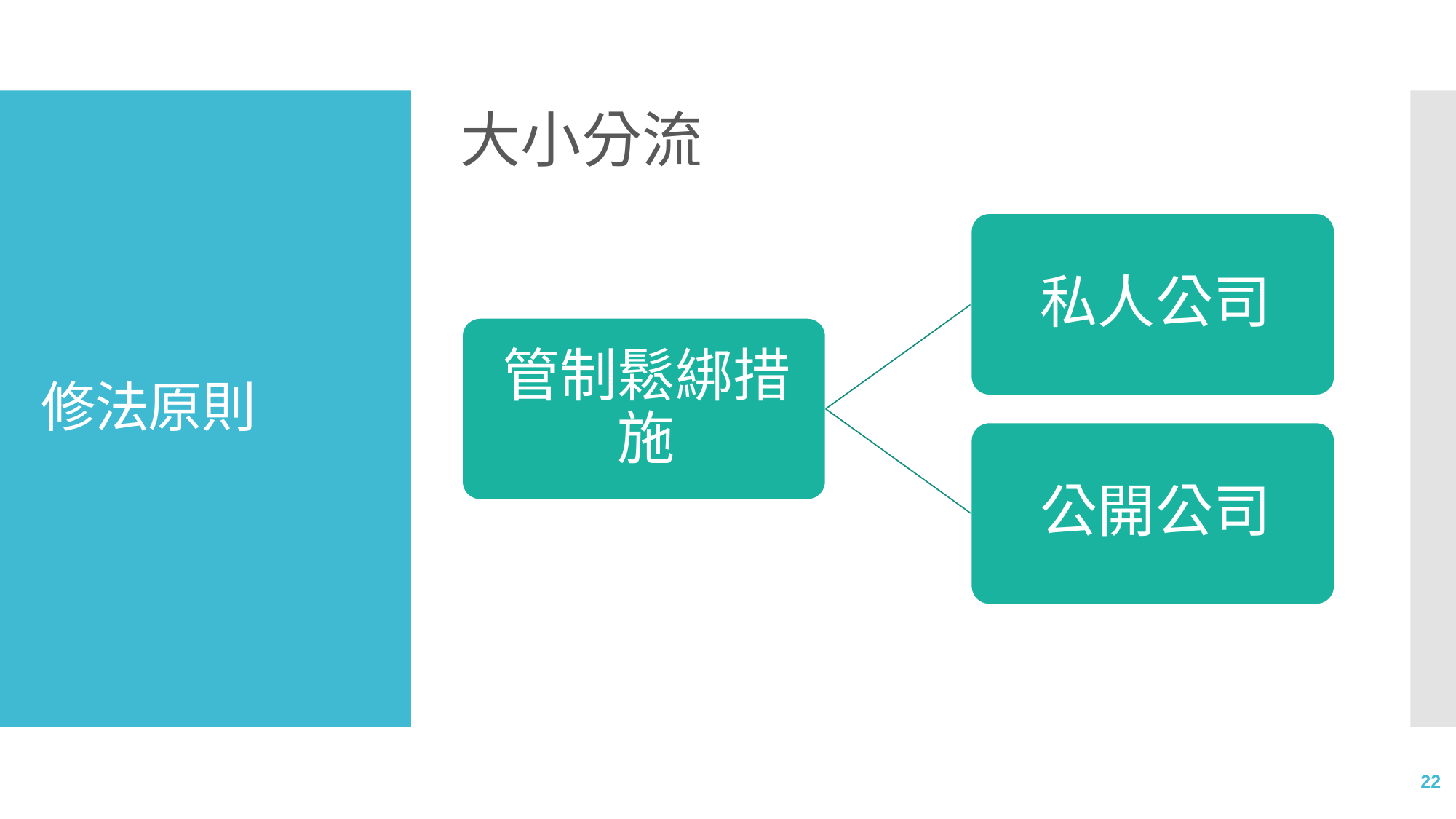

大小分流
管制鬆綁措施

私人公司

公開公司
# 修法原則
22